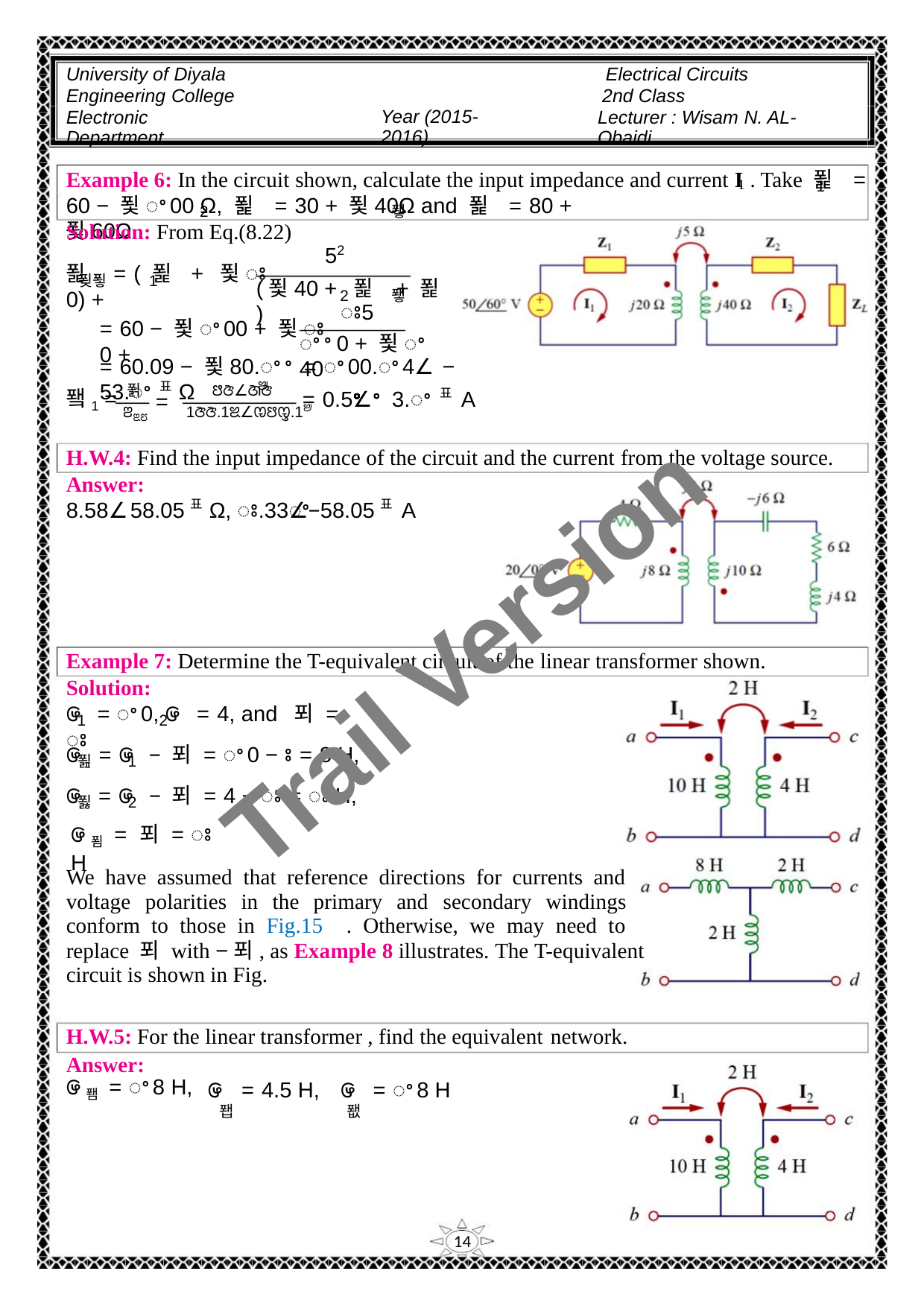

University of Diyala
Engineering College
Electronic Department
Electrical Circuits
2nd Class
Lecturer : Wisam N. AL-Obaidi
Year (2015-2016)
Example 6: In the circuit shown, calculate the input impedance and current I . Take 푍 =
1
1
60 − 푗ꢀ00 Ω, 푍 = 30 + 푗40Ω and 푍 = 80 + 푗60Ω
2
퐿
Solution: From Eq.(8.22)
52
푍 = ( 푍 + 푗ꢁ0) +
푖푛
1
(푗40 + 푍 + 푍 )
2
퐿
ꢁ5
= 60 − 푗ꢀ00 + 푗ꢁ0 +
ꢀꢀ0 + 푗ꢀ40
= 60.09 − 푗80.ꢀꢀ = ꢀ00.ꢀ4∠ − 53.ꢀ표Ω
ꢈ
푉
ꢅꢆ∠ꢇꢆ
= 0.5∠ꢀꢀ3.ꢀ표 A
퐼1 =
=
1ꢆꢆ.1ꢉ∠ꢊꢅꢋ.1ꢈ
ꢂꢃꢄ
H.W.4: Find the input impedance of the circuit and the current from the voltage source.
Answer:
8.58∠58.05표Ω, ꢁ.33ꢀ∠−58.05표 A
Trail Version
Trail Version
Trail Version
Trail Version
Trail Version
Trail Version
Trail Version
Trail Version
Trail Version
Trail Version
Trail Version
Trail Version
Trail Version
Example 7: Determine the T-equivalent circuit of the linear transformer shown.
Solution:
ꢌ = ꢀ0, ꢌ = 4, and 푀 = ꢁ
1
2
ꢌ = ꢌ − 푀 = ꢀ0 − ꢁ = 8 H,
푎
1
ꢌ = ꢌ − 푀 = 4 − ꢁ = ꢁ H,
푏
2
ꢌ푐 = 푀 = ꢁ H
We have assumed that reference directions for currents and
voltage polarities in the primary and secondary windings
conform to those in Fig.15 . Otherwise, we may need to
replace 푀 with −푀, as Example 8 illustrates. The T-equivalent
circuit is shown in Fig.
H.W.5: For the linear transformer , find the equivalent network.
Answer:
ꢌ퐴 = ꢀ8 H,
ꢌ = 4.5 H, ꢌ = ꢀ8 H
퐵 퐶
14